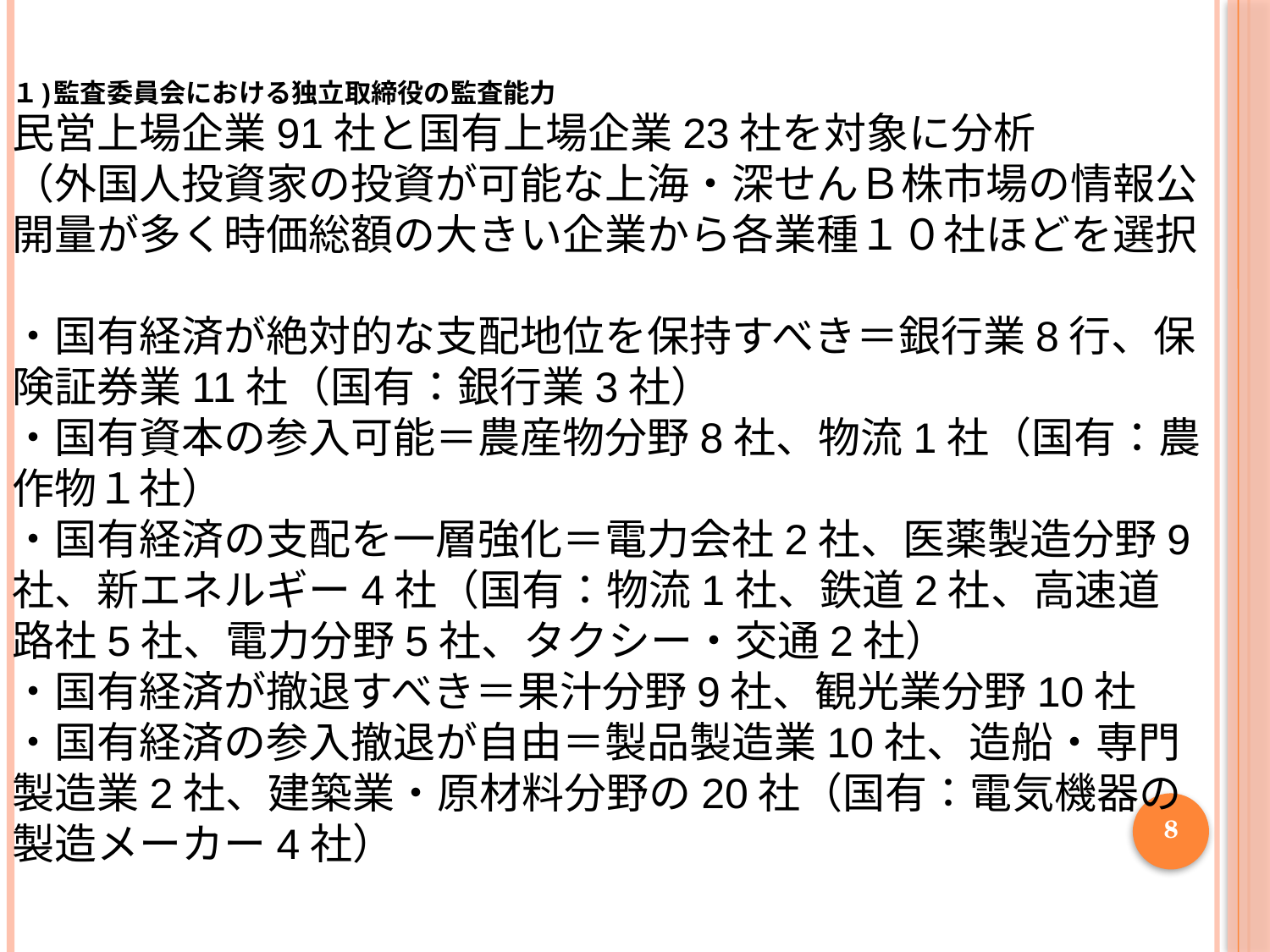

# １)監査委員会における独立取締役の監査能力
民営上場企業91社と国有上場企業23社を対象に分析
（外国人投資家の投資が可能な上海・深せんＢ株市場の情報公開量が多く時価総額の大きい企業から各業種１０社ほどを選択

・国有経済が絶対的な支配地位を保持すべき＝銀行業8行、保険証券業11社（国有：銀行業3社）
・国有資本の参入可能＝農産物分野8社、物流1社（国有：農作物１社）
・国有経済の支配を一層強化＝電力会社2社、医薬製造分野9社、新エネルギー4社（国有：物流1社、鉄道2社、高速道路社5社、電力分野5社、タクシー・交通2社）
・国有経済が撤退すべき＝果汁分野9社、観光業分野10社
・国有経済の参入撤退が自由＝製品製造業10社、造船・専門製造業2社、建築業・原材料分野の20社（国有：電気機器の製造メーカー4社）
8